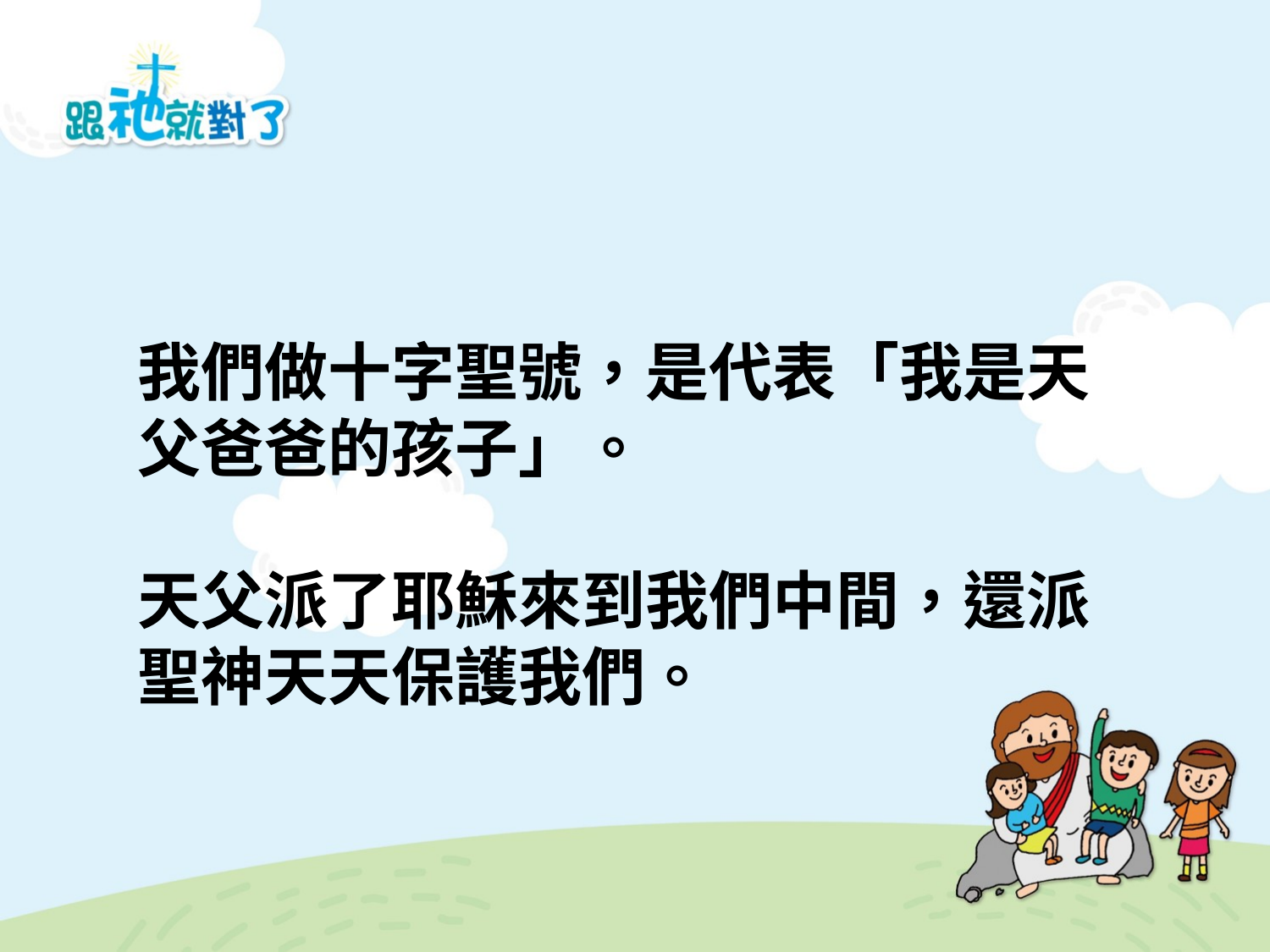

我們做十字聖號，是代表「我是天父爸爸的孩子」。

天父派了耶穌來到我們中間，還派聖神天天保護我們。